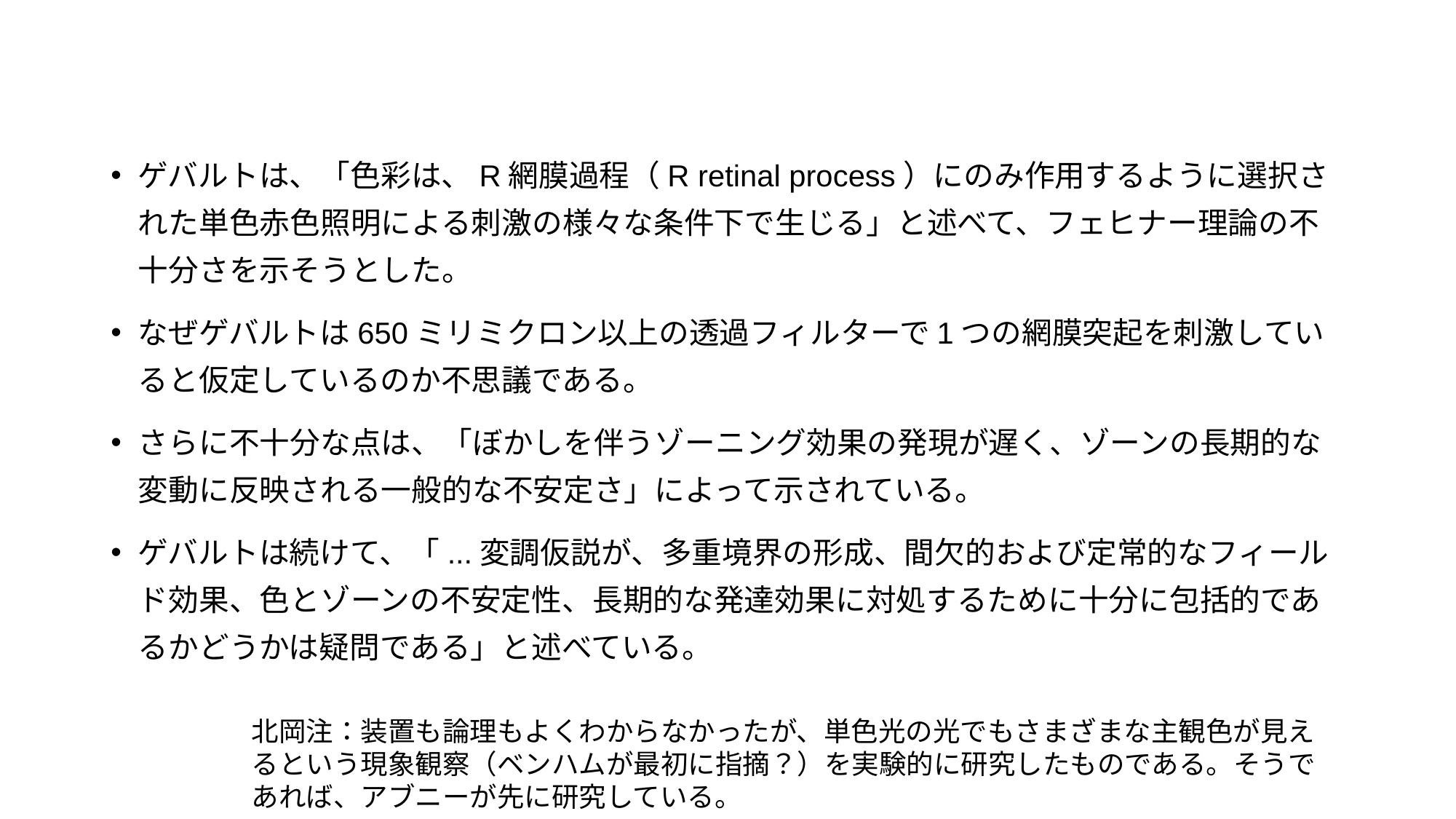

ゲバルトは、「色彩は、R網膜過程（R retinal process）にのみ作用するように選択された単色赤色照明による刺激の様々な条件下で生じる」と述べて、フェヒナー理論の不十分さを示そうとした。
なぜゲバルトは650ミリミクロン以上の透過フィルターで1つの網膜突起を刺激していると仮定しているのか不思議である。
さらに不十分な点は、「ぼかしを伴うゾーニング効果の発現が遅く、ゾーンの長期的な変動に反映される一般的な不安定さ」によって示されている。
ゲバルトは続けて、「...変調仮説が、多重境界の形成、間欠的および定常的なフィールド効果、色とゾーンの不安定性、長期的な発達効果に対処するために十分に包括的であるかどうかは疑問である」と述べている。
北岡注：装置も論理もよくわからなかったが、単色光の光でもさまざまな主観色が見えるという現象観察（ベンハムが最初に指摘？）を実験的に研究したものである。そうであれば、アブニーが先に研究している。